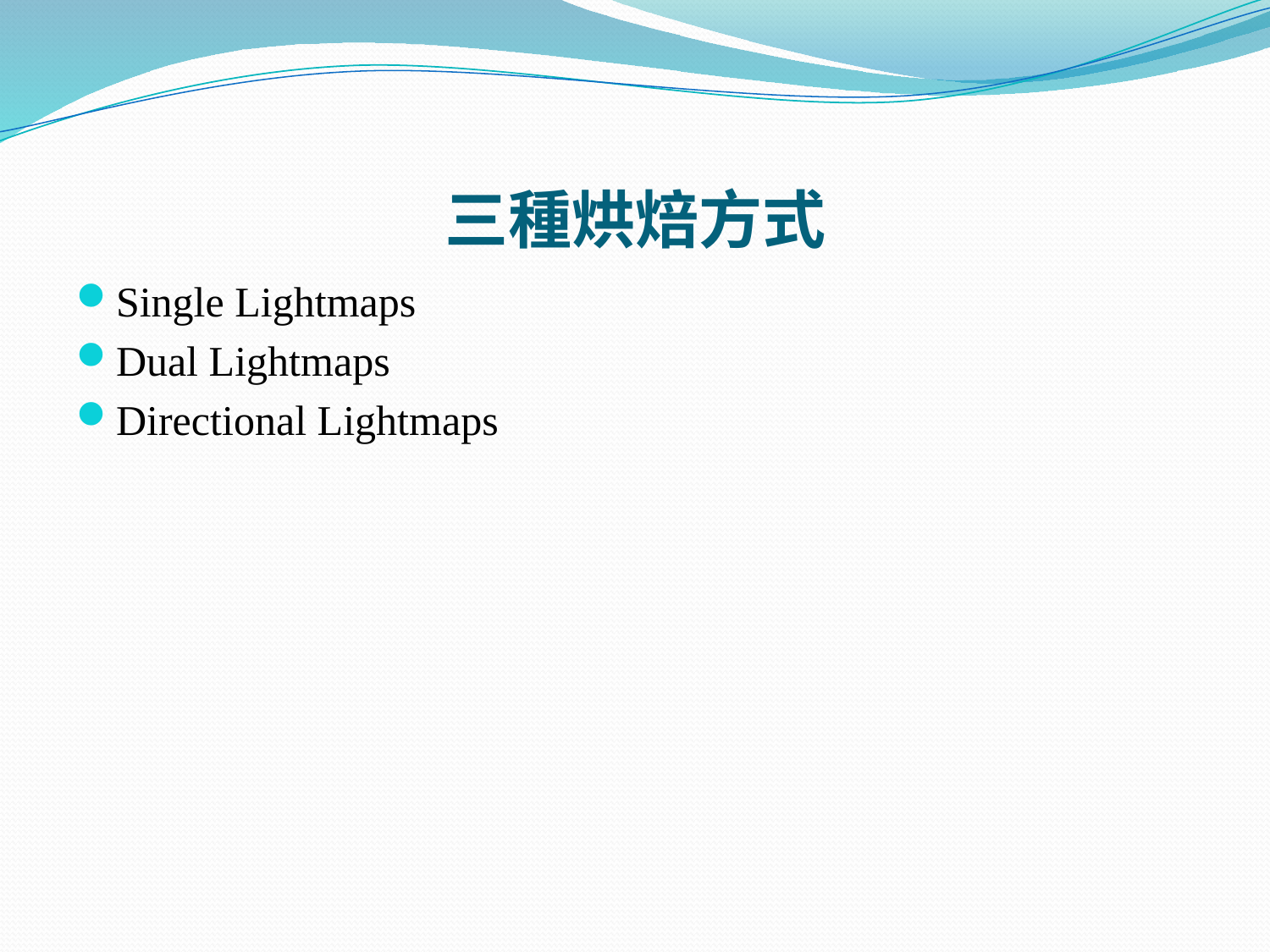

# 三種烘焙方式
Single Lightmaps
Dual Lightmaps
Directional Lightmaps